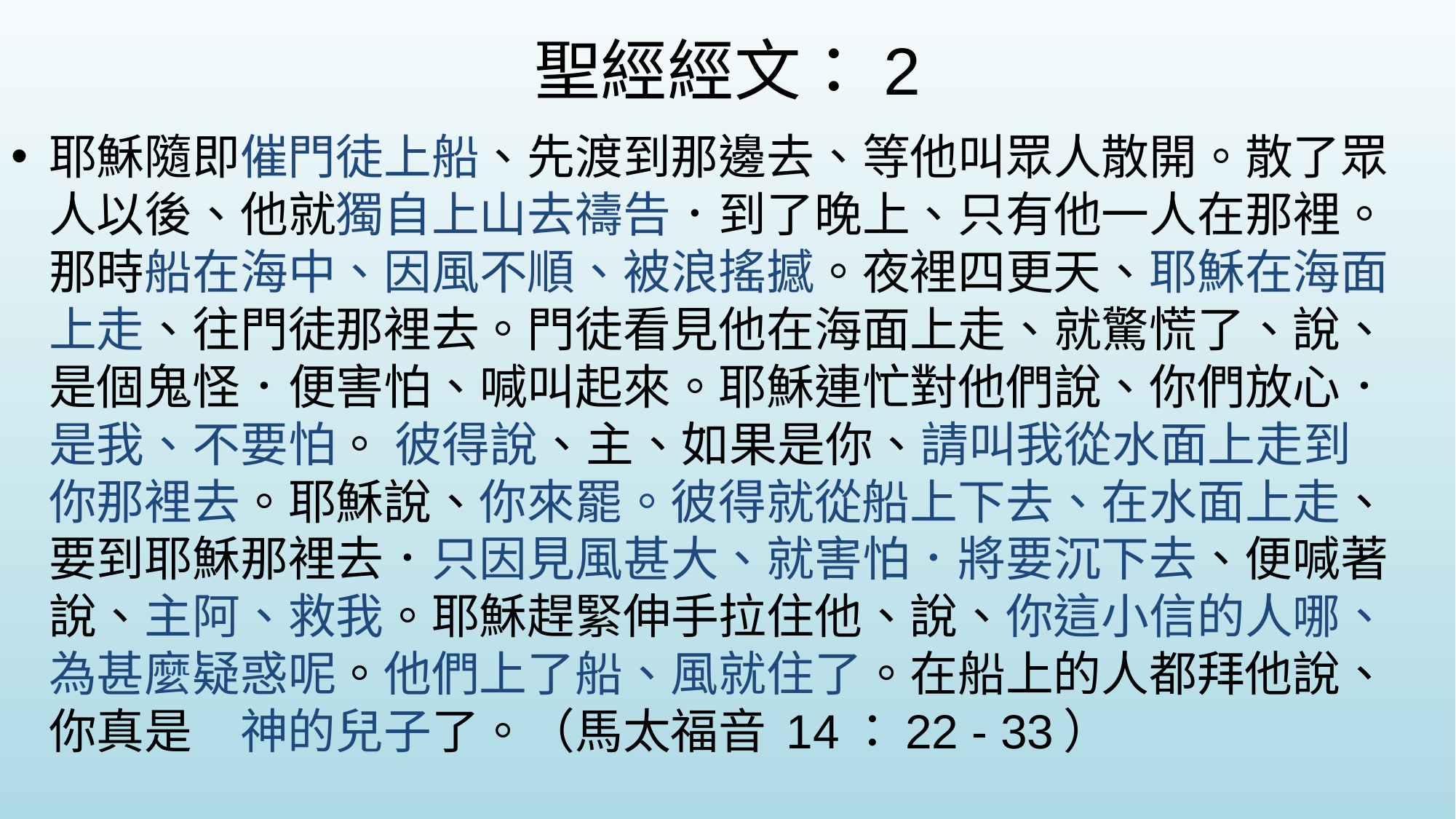

# 聖經經文：2
耶穌隨即催門徒上船、先渡到那邊去、等他叫眾人散開。散了眾人以後、他就獨自上山去禱告．到了晚上、只有他一人在那裡。那時船在海中、因風不順、被浪搖撼。夜裡四更天、耶穌在海面上走、往門徒那裡去。門徒看見他在海面上走、就驚慌了、說、是個鬼怪．便害怕、喊叫起來。耶穌連忙對他們說、你們放心．是我、不要怕。 彼得說、主、如果是你、請叫我從水面上走到你那裡去。耶穌說、你來罷。彼得就從船上下去、在水面上走、要到耶穌那裡去．只因見風甚大、就害怕．將要沉下去、便喊著說、主阿、救我。耶穌趕緊伸手拉住他、說、你這小信的人哪、為甚麼疑惑呢。他們上了船、風就住了。在船上的人都拜他說、你真是　神的兒子了。（馬太福音 14：22 - 33）